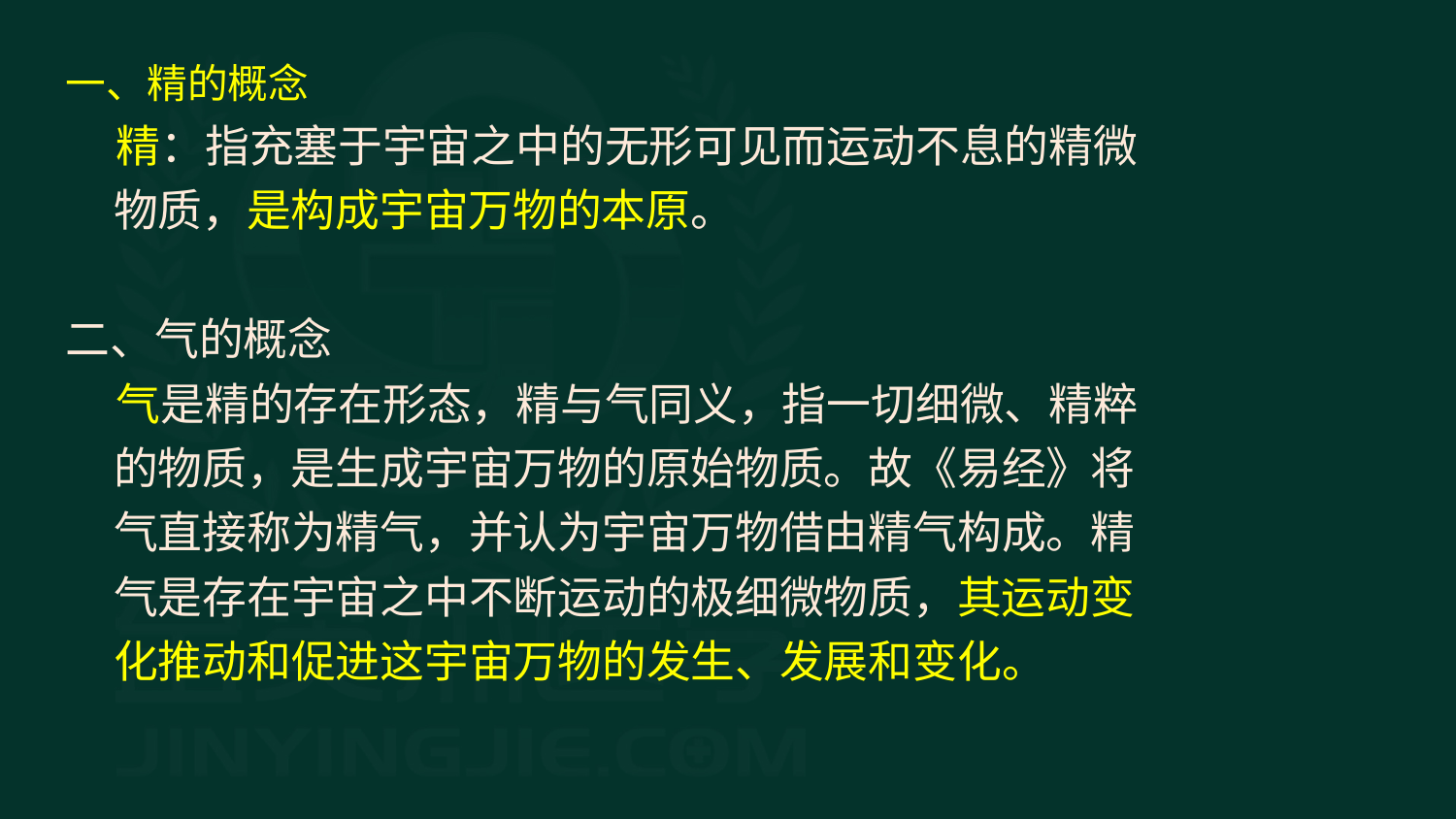

一、精的概念
    精：指充塞于宇宙之中的无形可见而运动不息的精微物质，是构成宇宙万物的本原。

二、气的概念
    气是精的存在形态，精与气同义，指一切细微、精粹的物质，是生成宇宙万物的原始物质。故《易经》将气直接称为精气，并认为宇宙万物借由精气构成。精气是存在宇宙之中不断运动的极细微物质，其运动变化推动和促进这宇宙万物的发生、发展和变化。